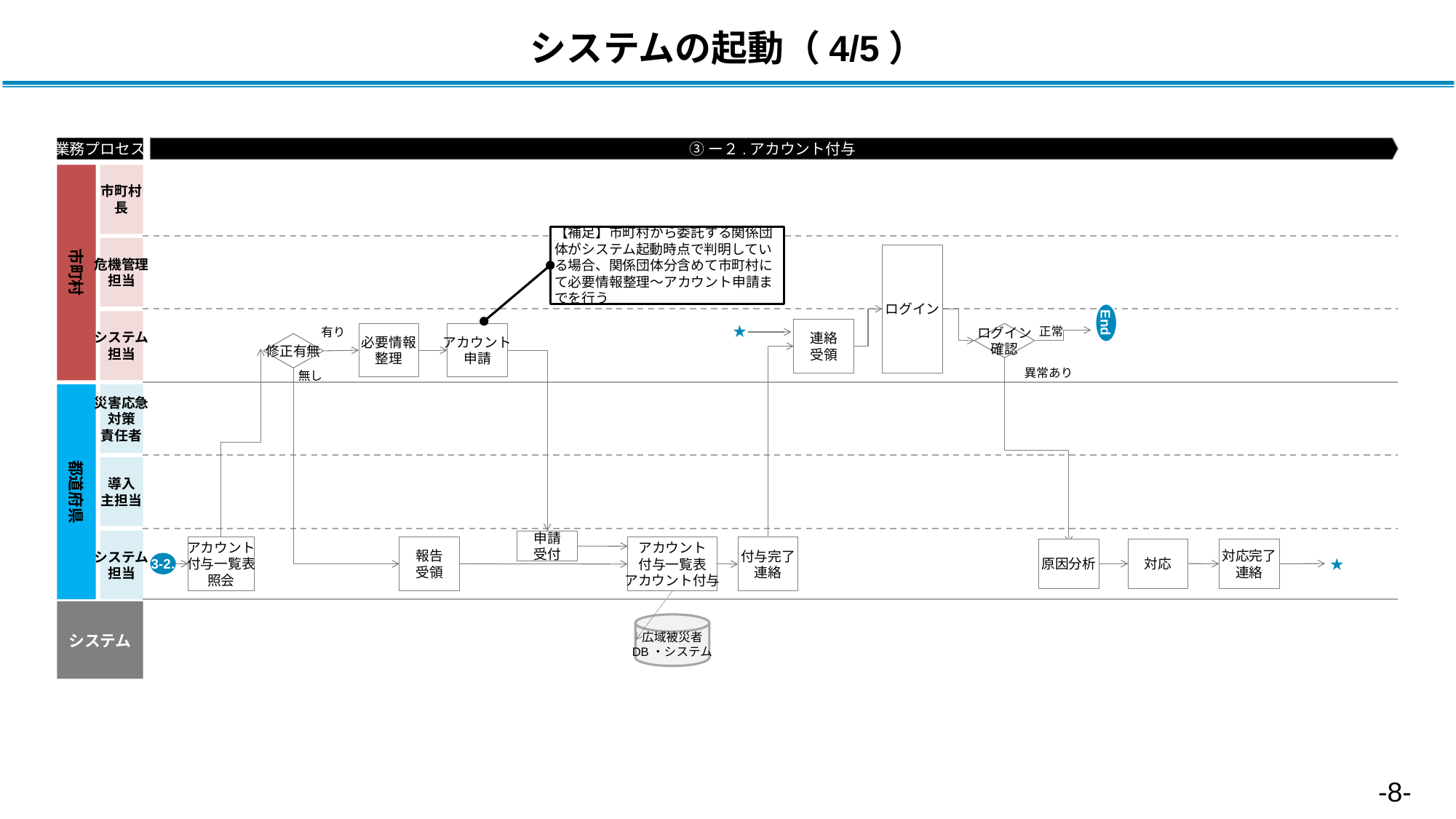

# システムの起動（4/5）
③ー２.アカウント付与
業務プロセス
市町村
市町村
長

【補足】市町村から委託する関係団体がシステム起動時点で判明している場合、関係団体分含めて市町村にて必要情報整理～アカウント申請までを行う
危機管理
担当

ログイン
End
システム
担当
★

正常
連絡
受領
有り
ログイン
確認
必要情報
整理
アカウント
申請
修正有無
異常あり
無し
災害応急
対策
責任者
都道府県

導入
主担当

システム
担当
申請
受付
アカウント
付与一覧表
照会

報告
受領
アカウント
付与一覧表
アカウント付与
付与完了
連絡
原因分析
対応
対応完了
連絡
★
3-2.
システム

広域被災者
DB・システム